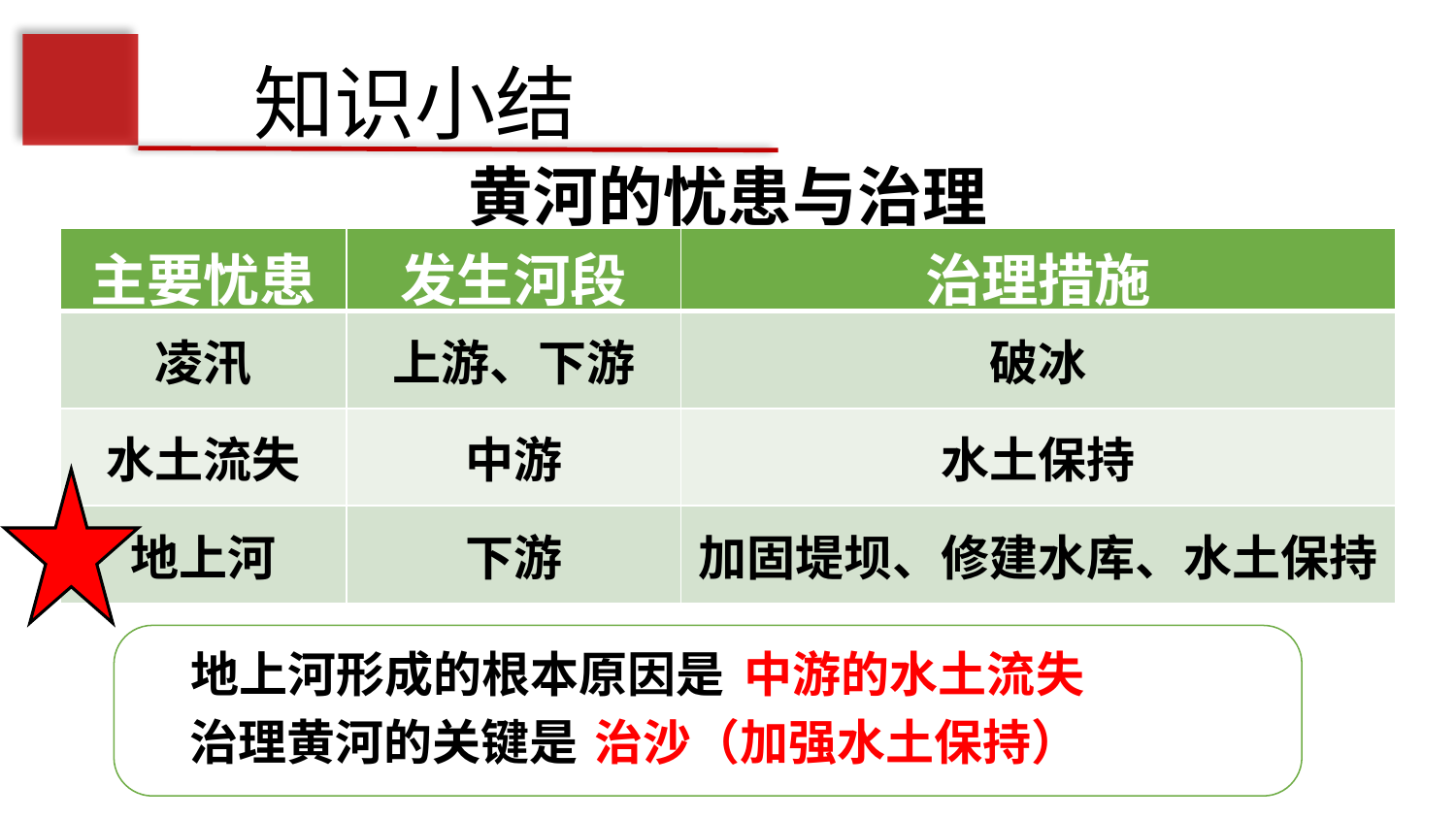

知识小结
黄河的忧患与治理
| 主要忧患 | 发生河段 | 治理措施 |
| --- | --- | --- |
| 凌汛 | 上游、下游 | 破冰 |
| 水土流失 | 中游 | 水土保持 |
| 地上河 | 下游 | 加固堤坝、修建水库、水土保持 |

地上河形成的根本原因是?
中游的水土流失
治理黄河的关键是?
治沙（加强水土保持）